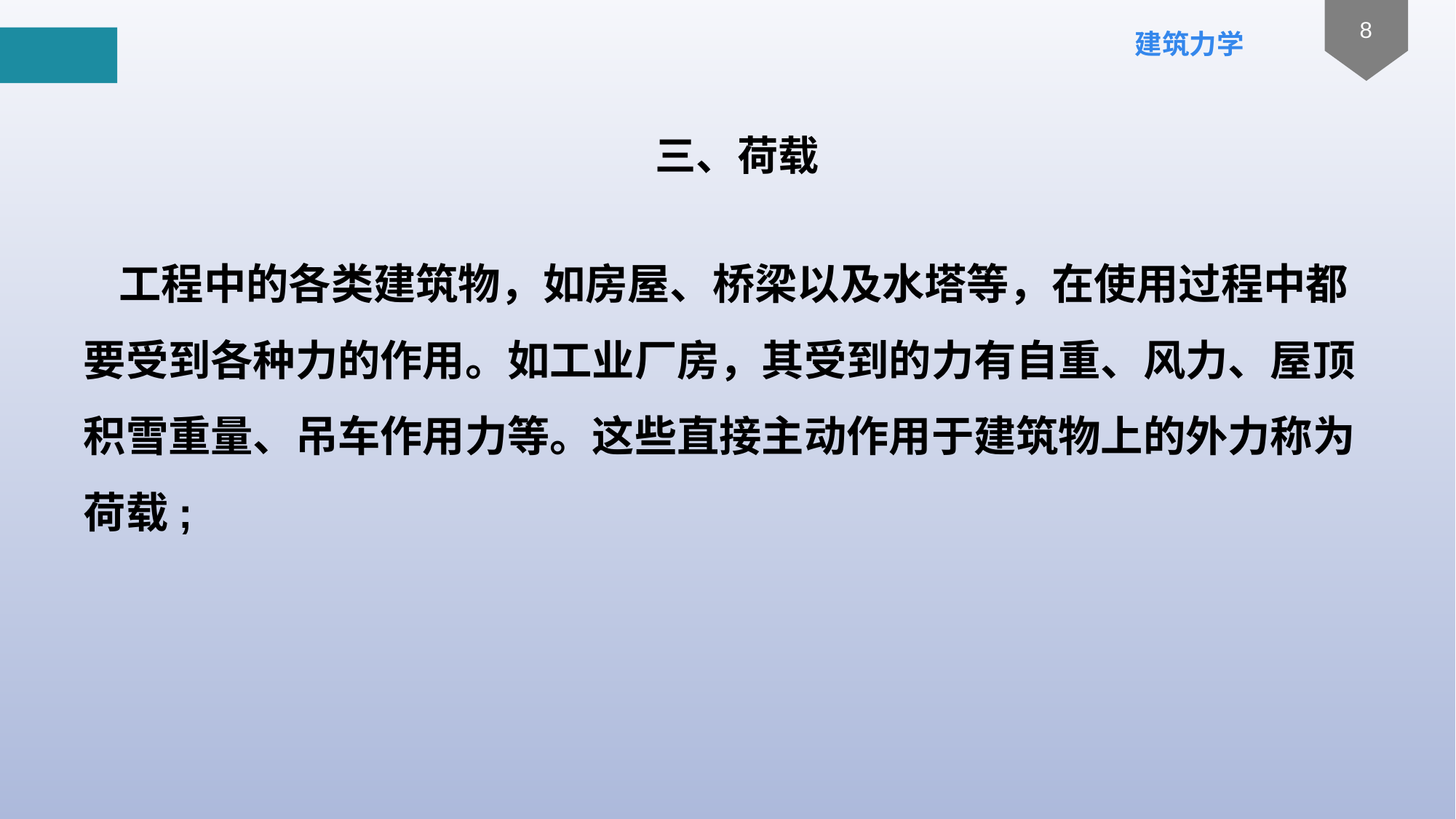

# 三、荷载
工程中的各类建筑物，如房屋、桥梁以及水塔等，在使用过程中都要受到各种力的作用。如工业厂房，其受到的力有自重、风力、屋顶积雪重量、吊车作用力等。这些直接主动作用于建筑物上的外力称为荷载;